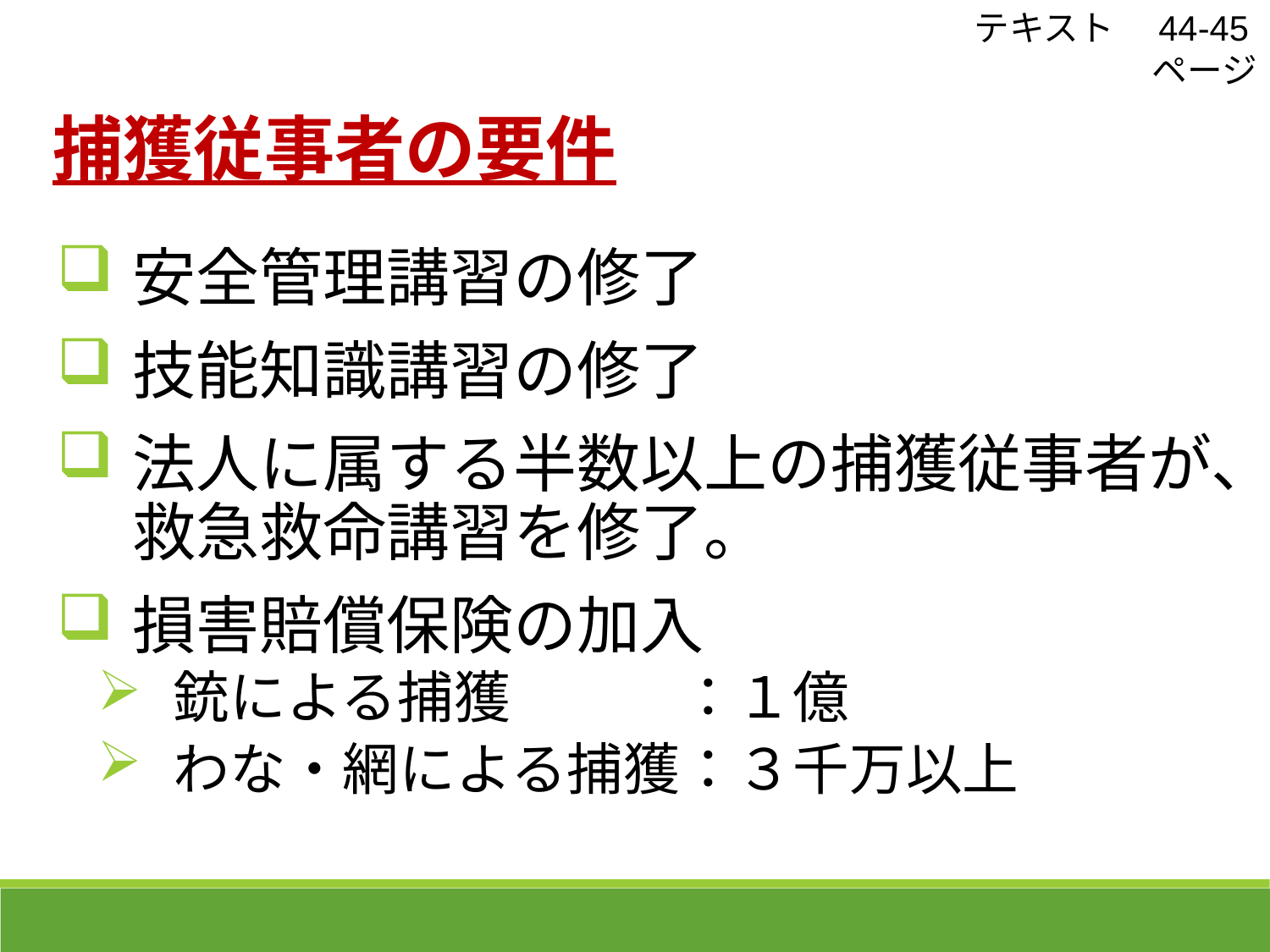

テキスト　44-45ページ
 捕獲従事者の要件
安全管理講習の修了
技能知識講習の修了
法人に属する半数以上の捕獲従事者が、救急救命講習を修了。
損害賠償保険の加入
銃による捕獲　　　：１億
わな・網による捕獲：３千万以上